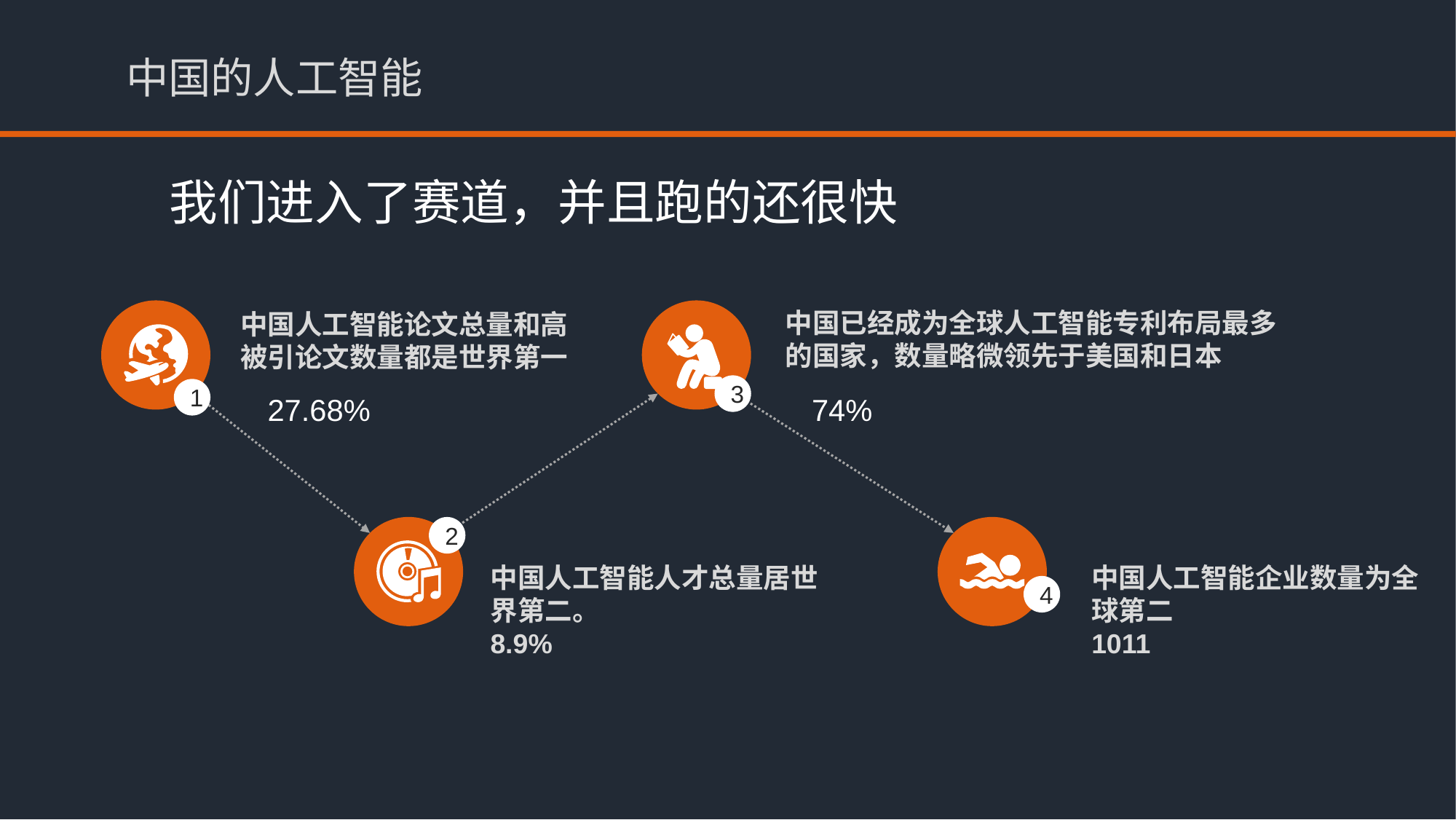

中国的人工智能

我们进入了赛道，并且跑的还很快

中国已经成为全球人工智能专利布局最多的国家，数量略微领先于美国和日本
中国人工智能论文总量和高被引论文数量都是世界第一

3
1
27.68%
74%

2

中国人工智能人才总量居世界第二。
8.9%
中国人工智能企业数量为全球第二
1011
4